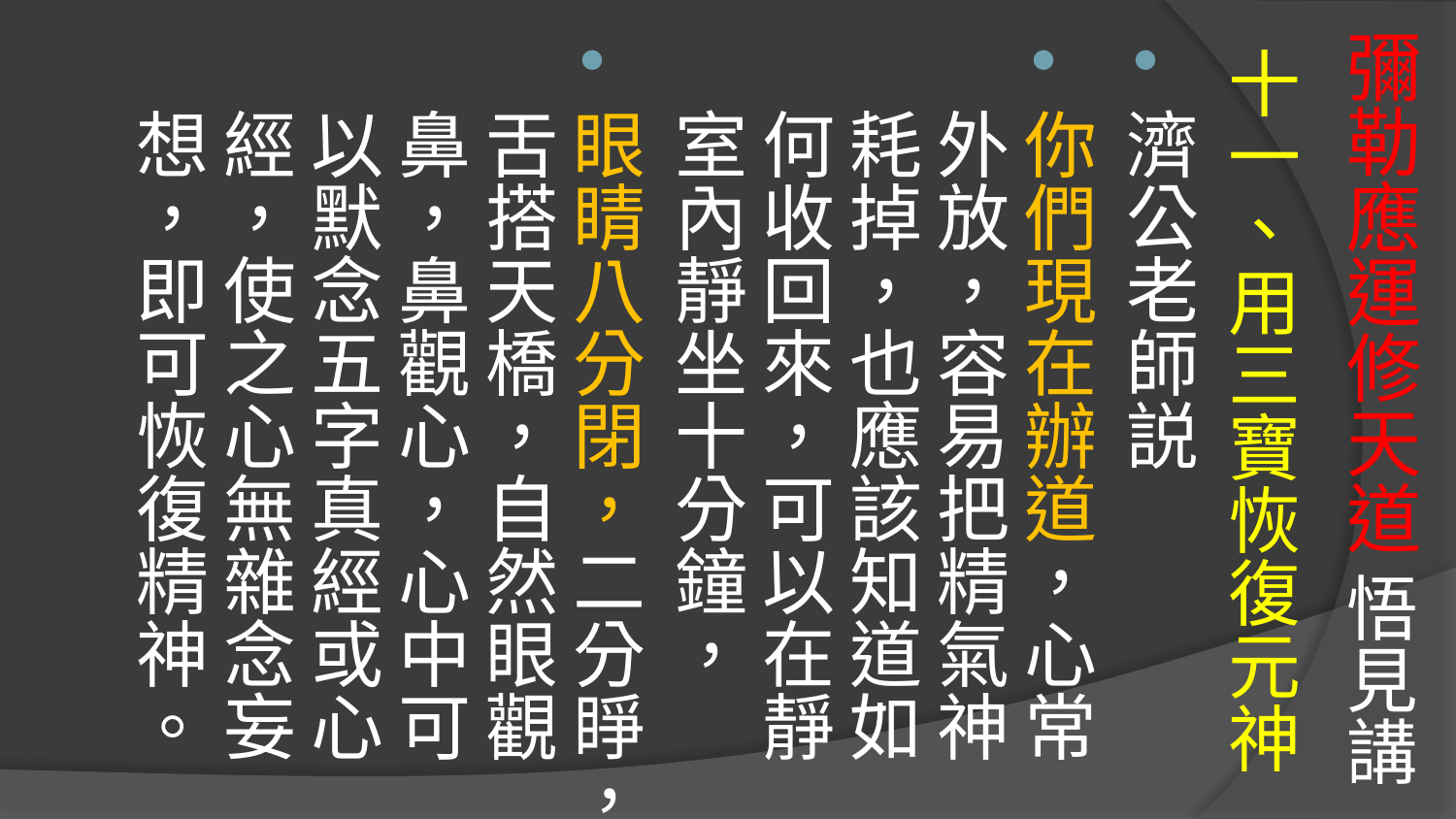

# 彌勒應運修天道 悟見講
十一、用三寶恢復元神
濟公老師説
你們現在辦道，心常外放，容易把精氣神耗掉，也應該知道如何收回來，可以在靜室內靜坐十分鐘，
眼睛八分閉，二分睜，舌搭天橋，自然眼觀鼻，鼻觀心，心中可以默念五字真經或心經，使之心無雜念妄想，即可恢復精神。